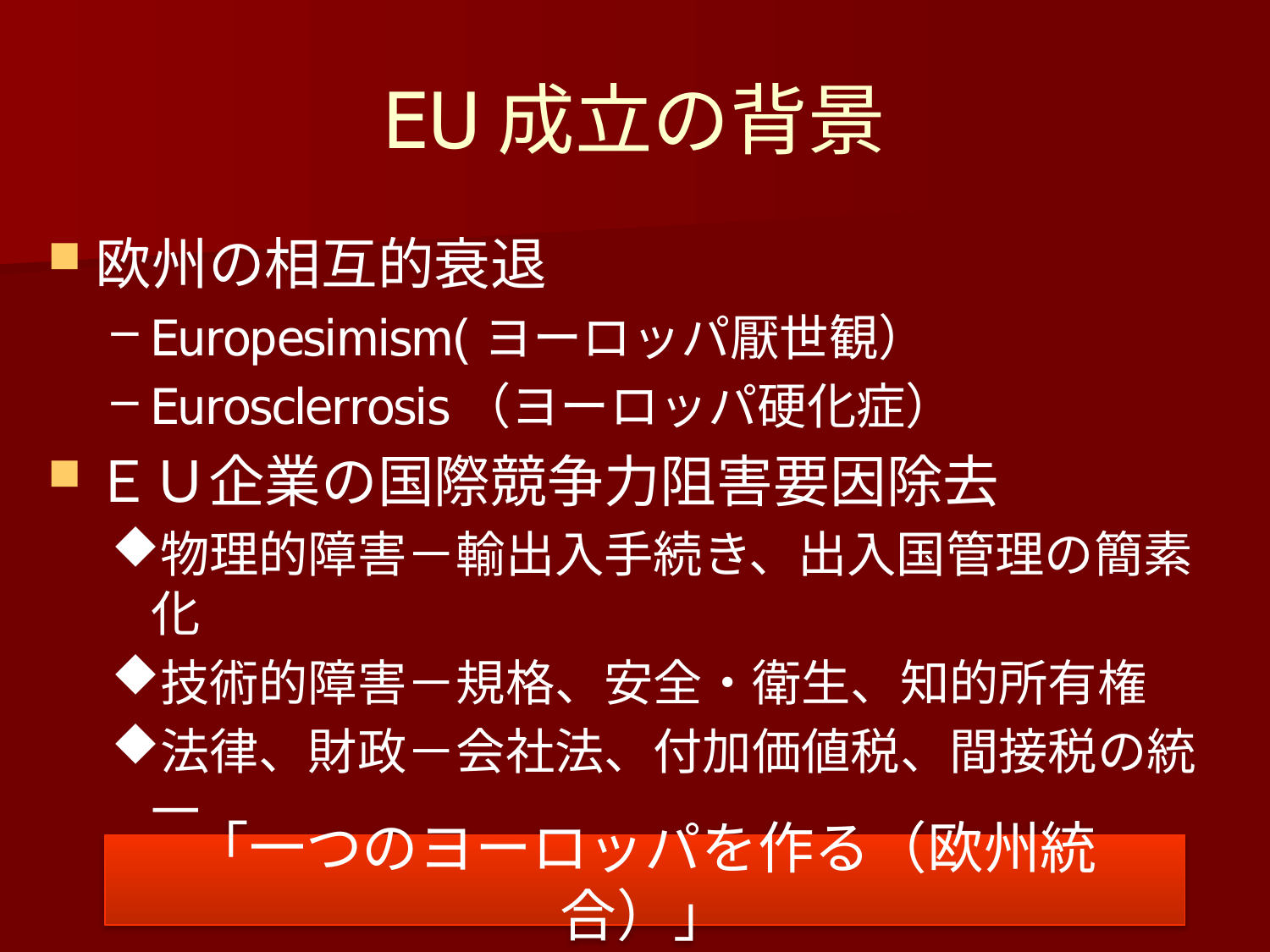

# EU成立の背景
欧州の相互的衰退
Europesimism(ヨーロッパ厭世観）
Eurosclerrosis（ヨーロッパ硬化症）
ＥＵ企業の国際競争力阻害要因除去
物理的障害－輸出入手続き、出入国管理の簡素化
技術的障害－規格、安全・衛生、知的所有権
法律、財政－会社法、付加価値税、間接税の統一
その他－環境・消費者保護、資本移動

「一つのヨーロッパを作る（欧州統合）」